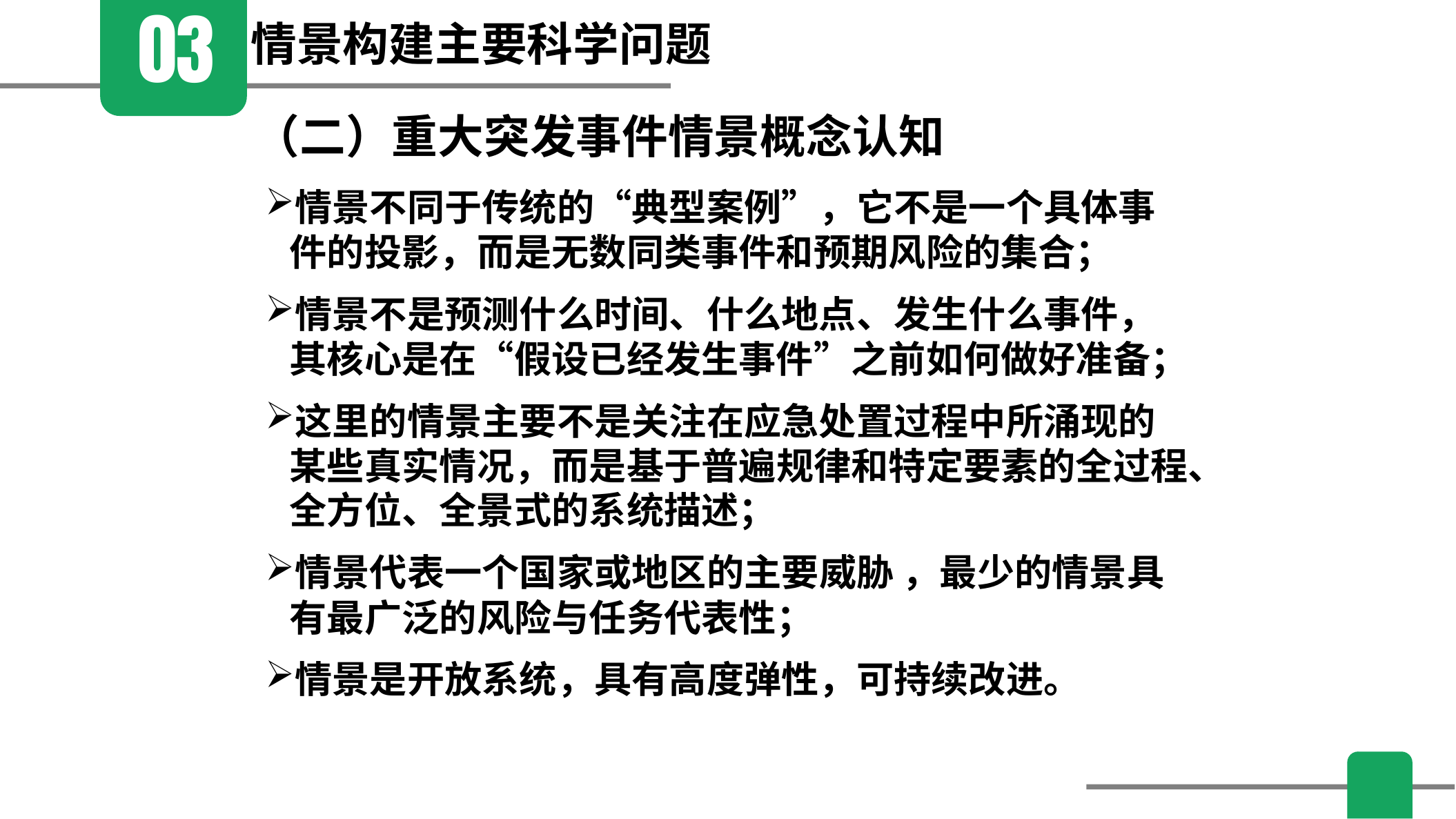

03
情景构建主要科学问题

（二）重大突发事件情景概念认知
情景不同于传统的“典型案例”，它不是一个具体事件的投影，而是无数同类事件和预期风险的集合；
情景不是预测什么时间、什么地点、发生什么事件，其核心是在“假设已经发生事件”之前如何做好准备；
这里的情景主要不是关注在应急处置过程中所涌现的某些真实情况，而是基于普遍规律和特定要素的全过程、全方位、全景式的系统描述；
情景代表一个国家或地区的主要威胁 ，最少的情景具有最广泛的风险与任务代表性；
情景是开放系统，具有高度弹性，可持续改进。
27